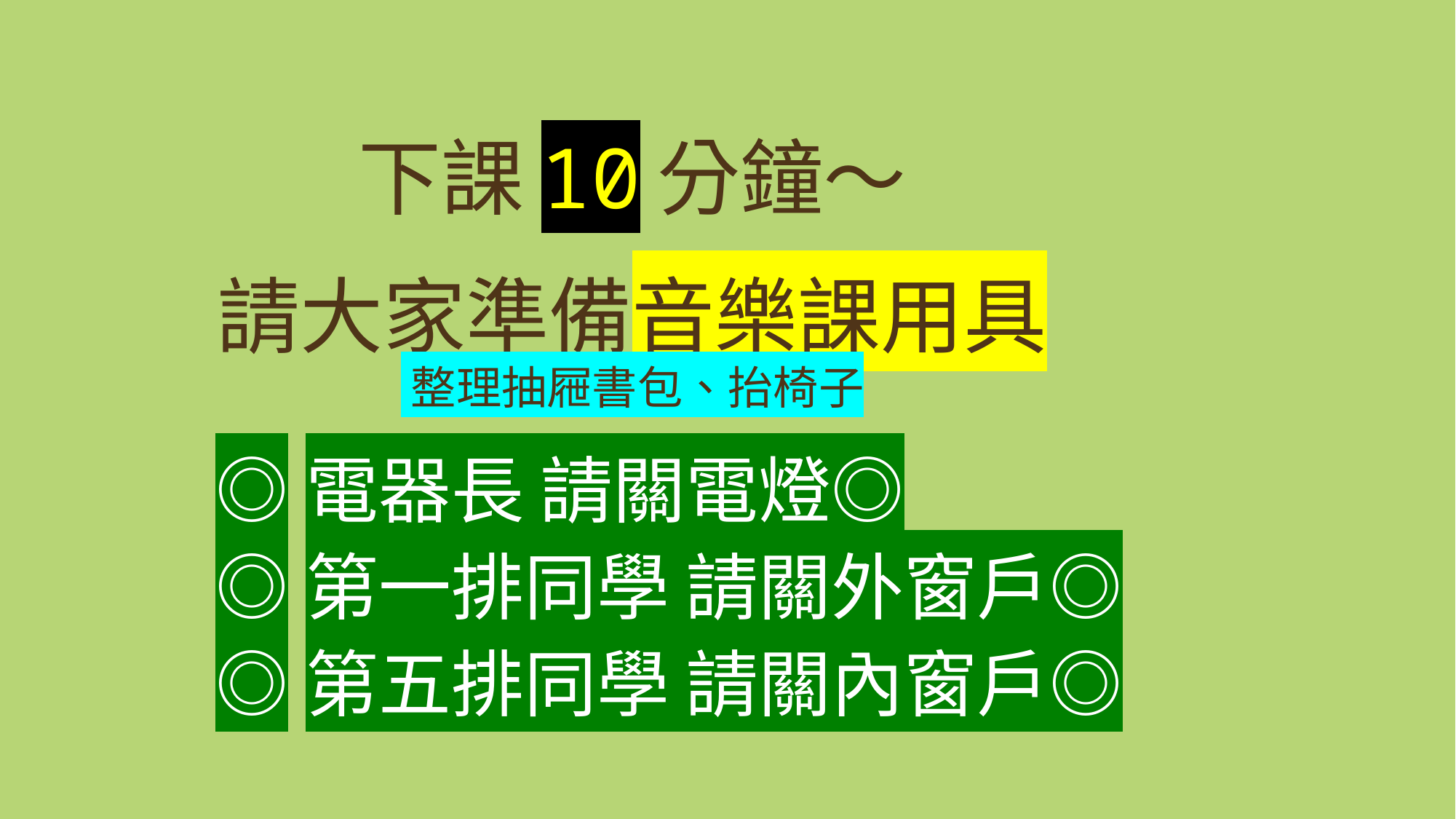

# 下課10分鐘～ 請大家準備音樂課用具 整理抽屜書包、抬椅子
◎電器長 請關電燈◎
◎第一排同學 請關外窗戶◎
◎第五排同學 請關內窗戶◎